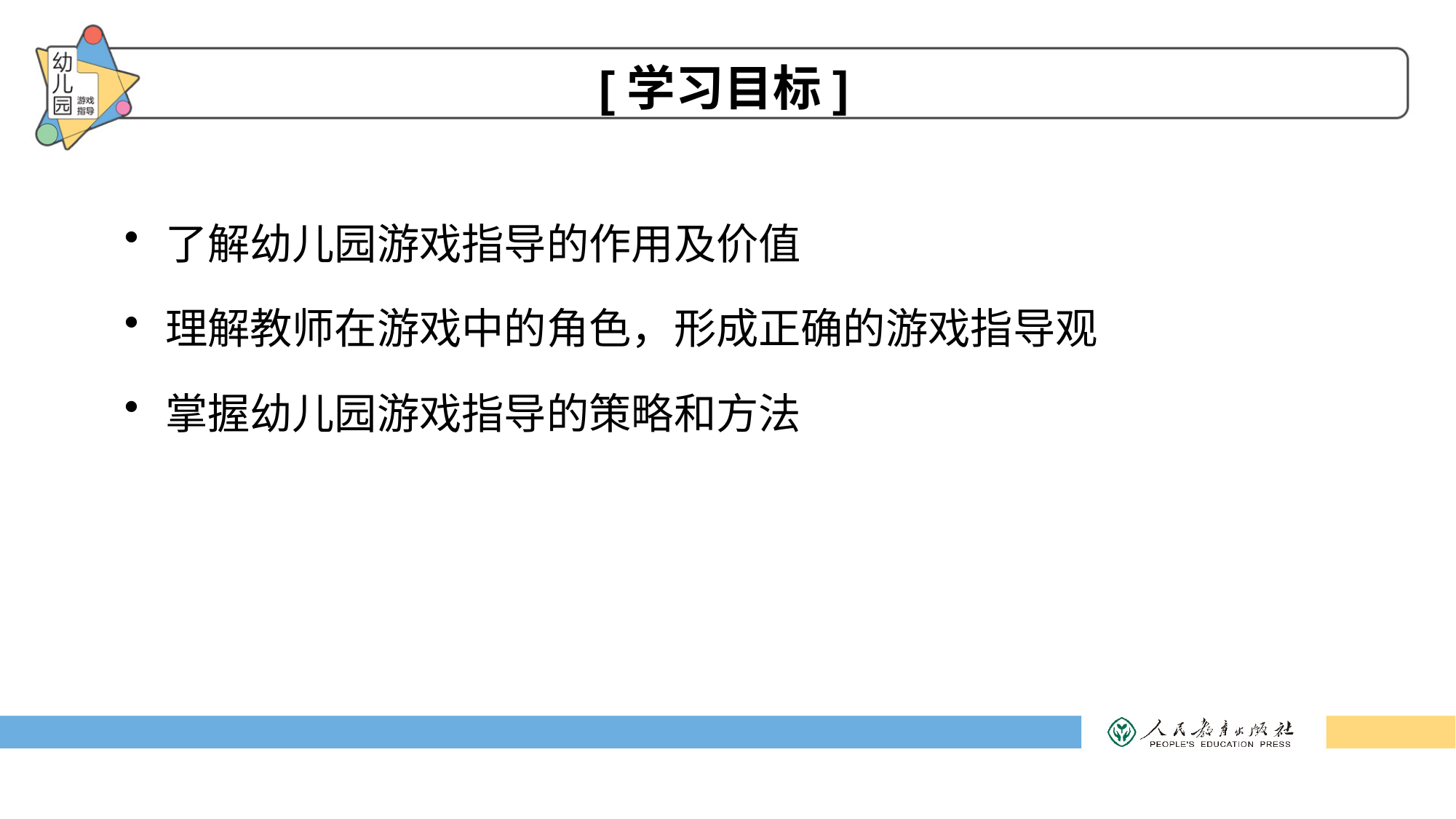

# [学习目标]
了解幼儿园游戏指导的作用及价值
理解教师在游戏中的角色，形成正确的游戏指导观
掌握幼儿园游戏指导的策略和方法